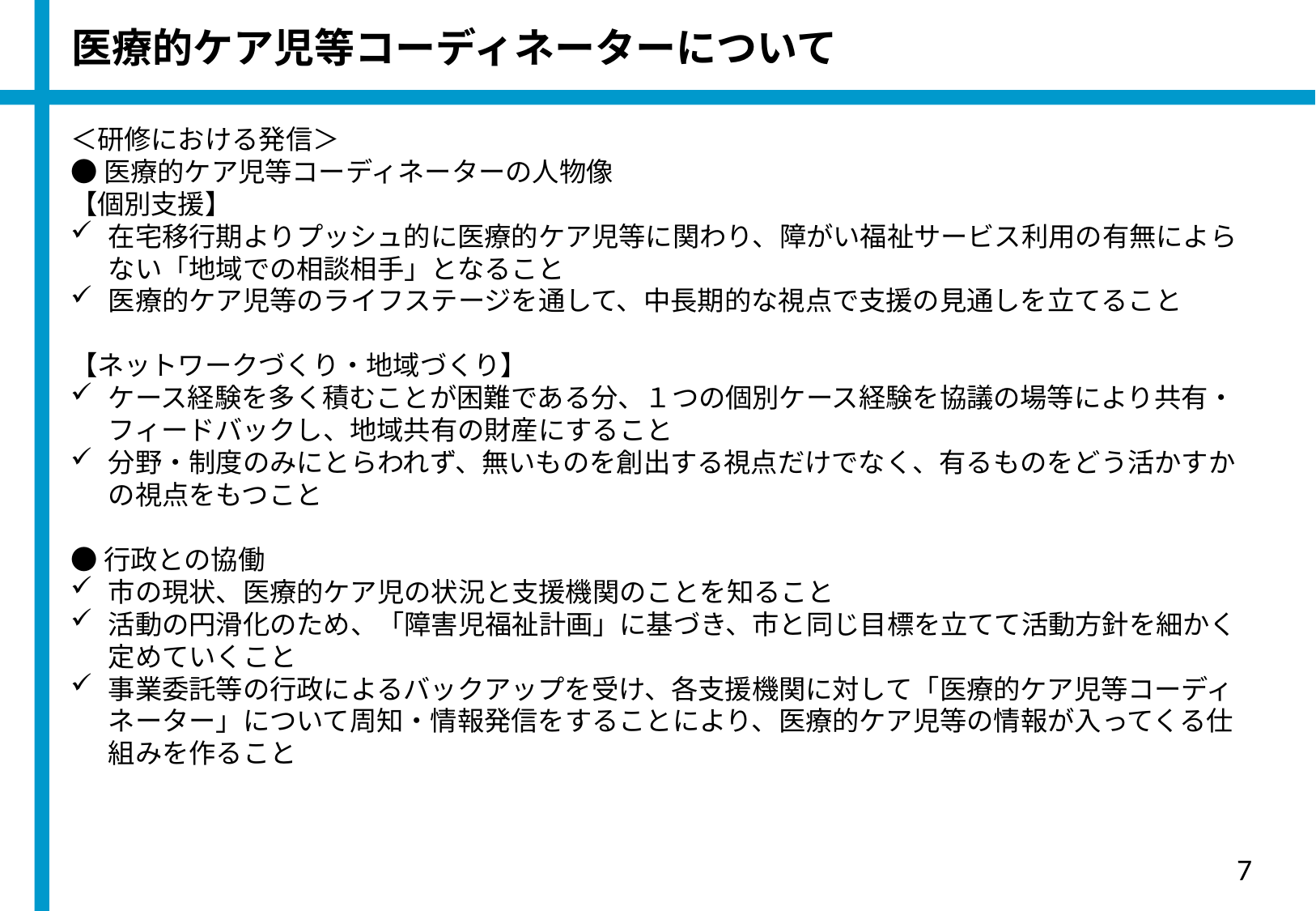

医療的ケア児等コーディネーターについて
＜研修における発信＞
●医療的ケア児等コーディネーターの人物像
【個別支援】
在宅移行期よりプッシュ的に医療的ケア児等に関わり、障がい福祉サービス利用の有無によらない「地域での相談相手」となること
医療的ケア児等のライフステージを通して、中長期的な視点で支援の見通しを立てること

【ネットワークづくり・地域づくり】
ケース経験を多く積むことが困難である分、１つの個別ケース経験を協議の場等により共有・フィードバックし、地域共有の財産にすること
分野・制度のみにとらわれず、無いものを創出する視点だけでなく、有るものをどう活かすかの視点をもつこと

●行政との協働
市の現状、医療的ケア児の状況と支援機関のことを知ること
活動の円滑化のため、「障害児福祉計画」に基づき、市と同じ目標を立てて活動方針を細かく定めていくこと
事業委託等の行政によるバックアップを受け、各支援機関に対して「医療的ケア児等コーディネーター」について周知・情報発信をすることにより、医療的ケア児等の情報が入ってくる仕組みを作ること
7